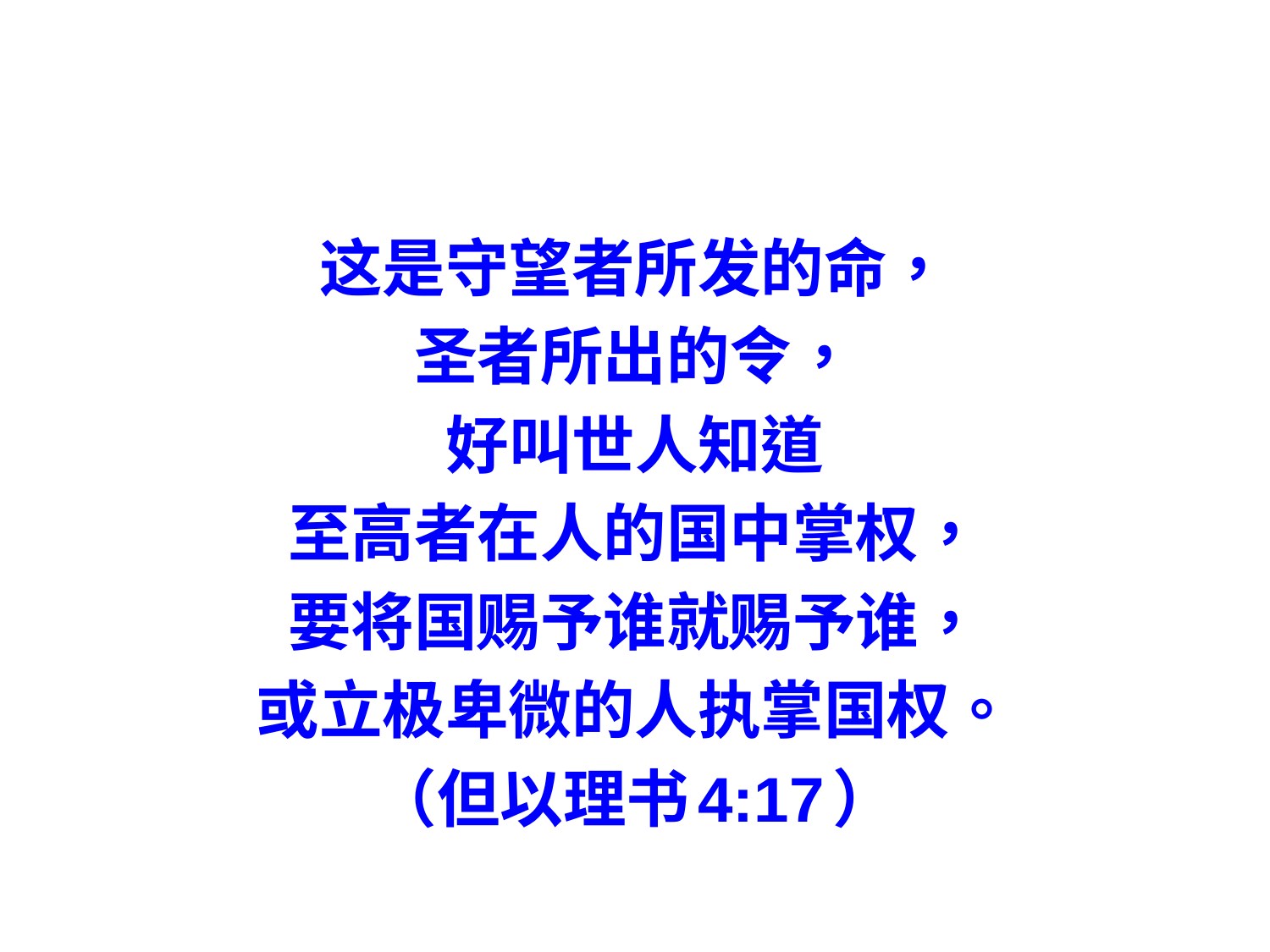

#
这是守望者所发的命，
圣者所出的令，
好叫世人知道
至高者在人的国中掌权，
要将国赐予谁就赐予谁，
或立极卑微的人执掌国权。
（但以理书4:17）